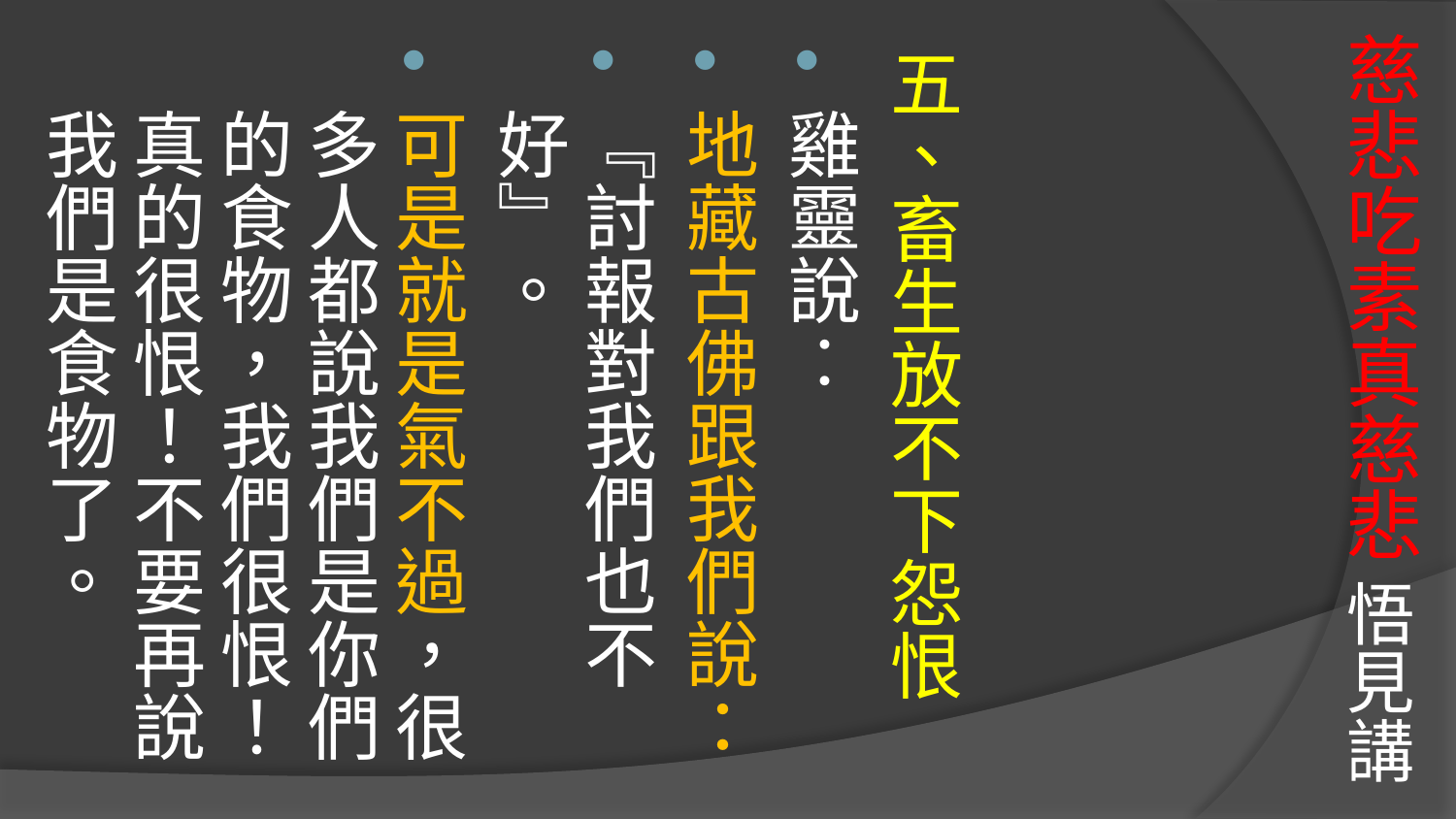

# 慈悲吃素真慈悲 悟見講
五、畜生放不下怨恨
雞靈說︰
地藏古佛跟我們說：
『討報對我們也不好』。
可是就是氣不過，很多人都說我們是你們的食物，我們很恨！真的很恨！不要再說我們是食物了。